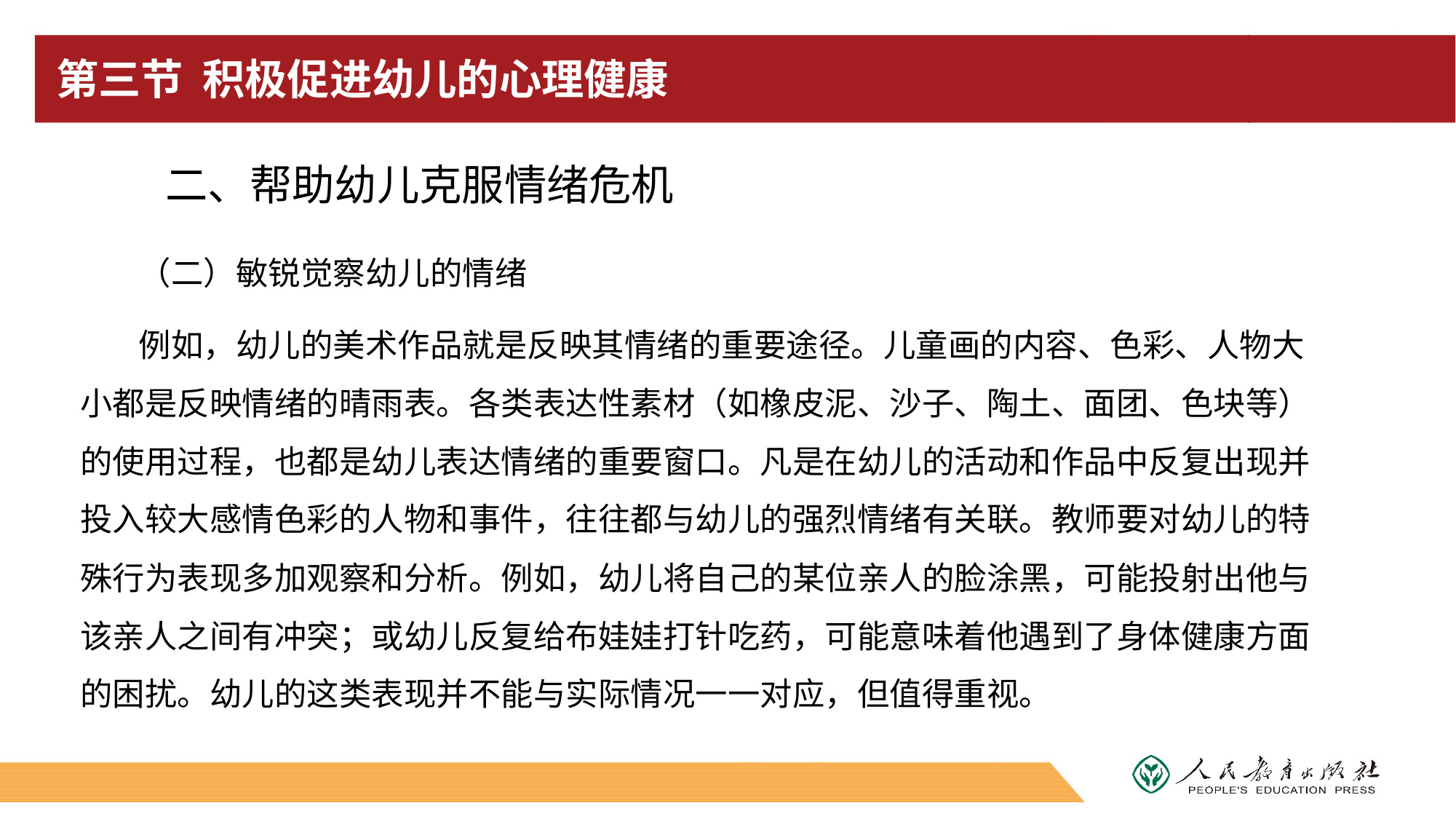

# 第三节  积极促进幼儿的心理健康
二、帮助幼儿克服情绪危机
（二）敏锐觉察幼儿的情绪
例如，幼儿的美术作品就是反映其情绪的重要途径。儿童画的内容、色彩、人物大小都是反映情绪的晴雨表。各类表达性素材（如橡皮泥、沙子、陶土、面团、色块等）的使用过程，也都是幼儿表达情绪的重要窗口。凡是在幼儿的活动和作品中反复出现并投入较大感情色彩的人物和事件，往往都与幼儿的强烈情绪有关联。教师要对幼儿的特殊行为表现多加观察和分析。例如，幼儿将自己的某位亲人的脸涂黑，可能投射出他与该亲人之间有冲突；或幼儿反复给布娃娃打针吃药，可能意味着他遇到了身体健康方面的困扰。幼儿的这类表现并不能与实际情况一一对应，但值得重视。